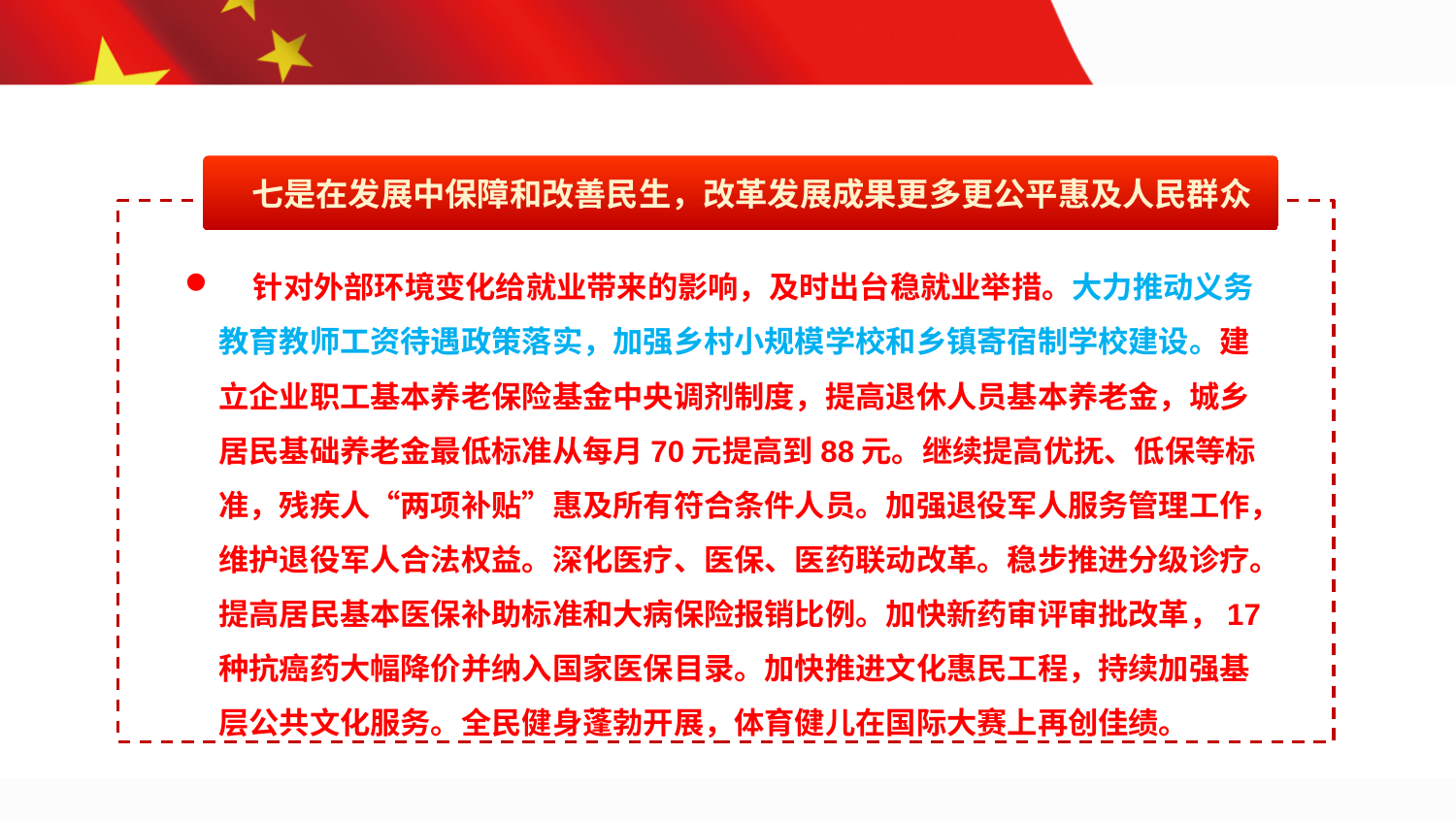

七是在发展中保障和改善民生，改革发展成果更多更公平惠及人民群众

    针对外部环境变化给就业带来的影响，及时出台稳就业举措。大力推动义务教育教师工资待遇政策落实，加强乡村小规模学校和乡镇寄宿制学校建设。建立企业职工基本养老保险基金中央调剂制度，提高退休人员基本养老金，城乡居民基础养老金最低标准从每月70元提高到88元。继续提高优抚、低保等标准，残疾人“两项补贴”惠及所有符合条件人员。加强退役军人服务管理工作，维护退役军人合法权益。深化医疗、医保、医药联动改革。稳步推进分级诊疗。提高居民基本医保补助标准和大病保险报销比例。加快新药审评审批改革，17种抗癌药大幅降价并纳入国家医保目录。加快推进文化惠民工程，持续加强基层公共文化服务。全民健身蓬勃开展，体育健儿在国际大赛上再创佳绩。